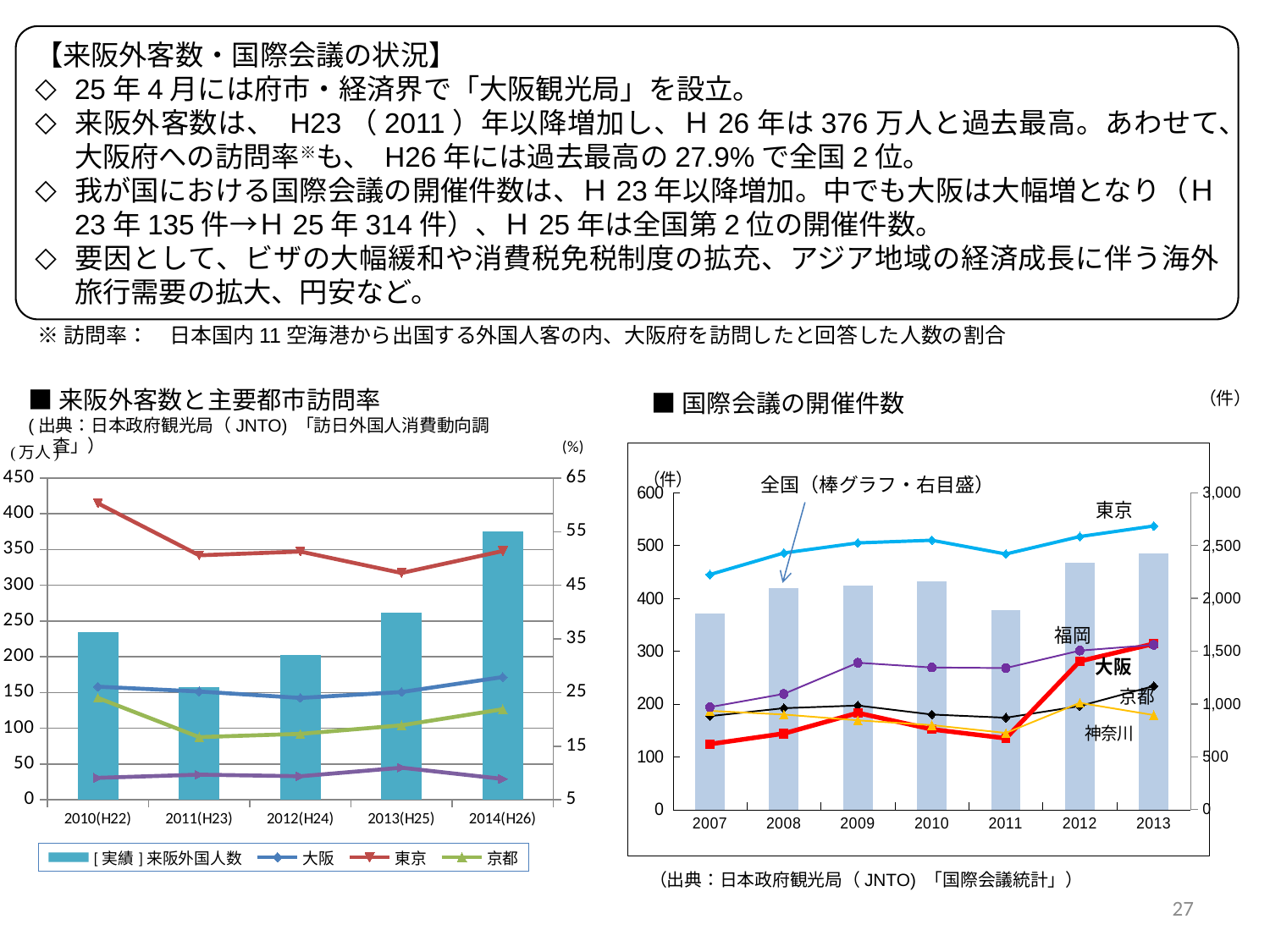

【来阪外客数・国際会議の状況】
25年4月には府市・経済界で「大阪観光局」を設立。
来阪外客数は、 H23（2011）年以降増加し、Ｈ26年は376万人と過去最高。あわせて、大阪府への訪問率※も、 H26年には過去最高の27.9%で全国2位。
我が国における国際会議の開催件数は、Ｈ23年以降増加。中でも大阪は大幅増となり（Ｈ23年135件→Ｈ25年314件）、Ｈ25年は全国第2位の開催件数。
要因として、ビザの大幅緩和や消費税免税制度の拡充、アジア地域の経済成長に伴う海外旅行需要の拡大、円安など。
※訪問率：　日本国内11空海港から出国する外国人客の内、大阪府を訪問したと回答した人数の割合
■来阪外客数と主要都市訪問率
(出典：日本政府観光局（JNTO) 「訪日外国人消費動向調査」）
■国際会議の開催件数
（件）

### Chart

| Category | [実績]来阪外国人数 | 大阪 | 東京 | 京都 | 福岡 |
|---|---|---|---|---|---|
| 2010(H22) | 235.0 | 26.1 | 60.3 | 24.0 | 9.1 |
| 2011(H23) | 158.0 | 25.2 | 50.6 | 16.7 | 9.7 |
| 2012(H24) | 203.0 | 24.0 | 51.3 | 17.3 | 9.4 |
| 2013(H25) | 262.0 | 25.1 | 47.3 | 18.9 | 11.0 |
| 2014(H26) | 376.0 | 27.9 | 51.4 | 21.9 | 8.9 |

### Chart

| Category | 全国 | 東京 | 神奈川 | 大阪 | 京都 | 福岡 |
|---|---|---|---|---|---|---|
| 2007 | 1858.0 | 445.0 | 177.0 | 124.0 | 187.0 | 194.0 |
| 2008 | 2094.0 | 486.0 | 192.0 | 144.0 | 180.0 | 219.0 |
| 2009 | 2122.0 | 505.0 | 197.0 | 183.0 | 169.0 | 278.0 |
| 2010 | 2159.0 | 510.0 | 180.0 | 152.0 | 160.0 | 269.0 |
| 2011 | 1892.0 | 484.0 | 174.0 | 135.0 | 145.0 | 268.0 |
| 2012 | 2337.0 | 517.0 | 196.0 | 281.0 | 202.0 | 301.0 |
| 2013 | 2427.0 | 537.0 | 234.0 | 314.0 | 179.0 | 312.0 |
全国（棒グラフ・右目盛）
（出典：日本政府観光局（JNTO) 「国際会議統計」）
27